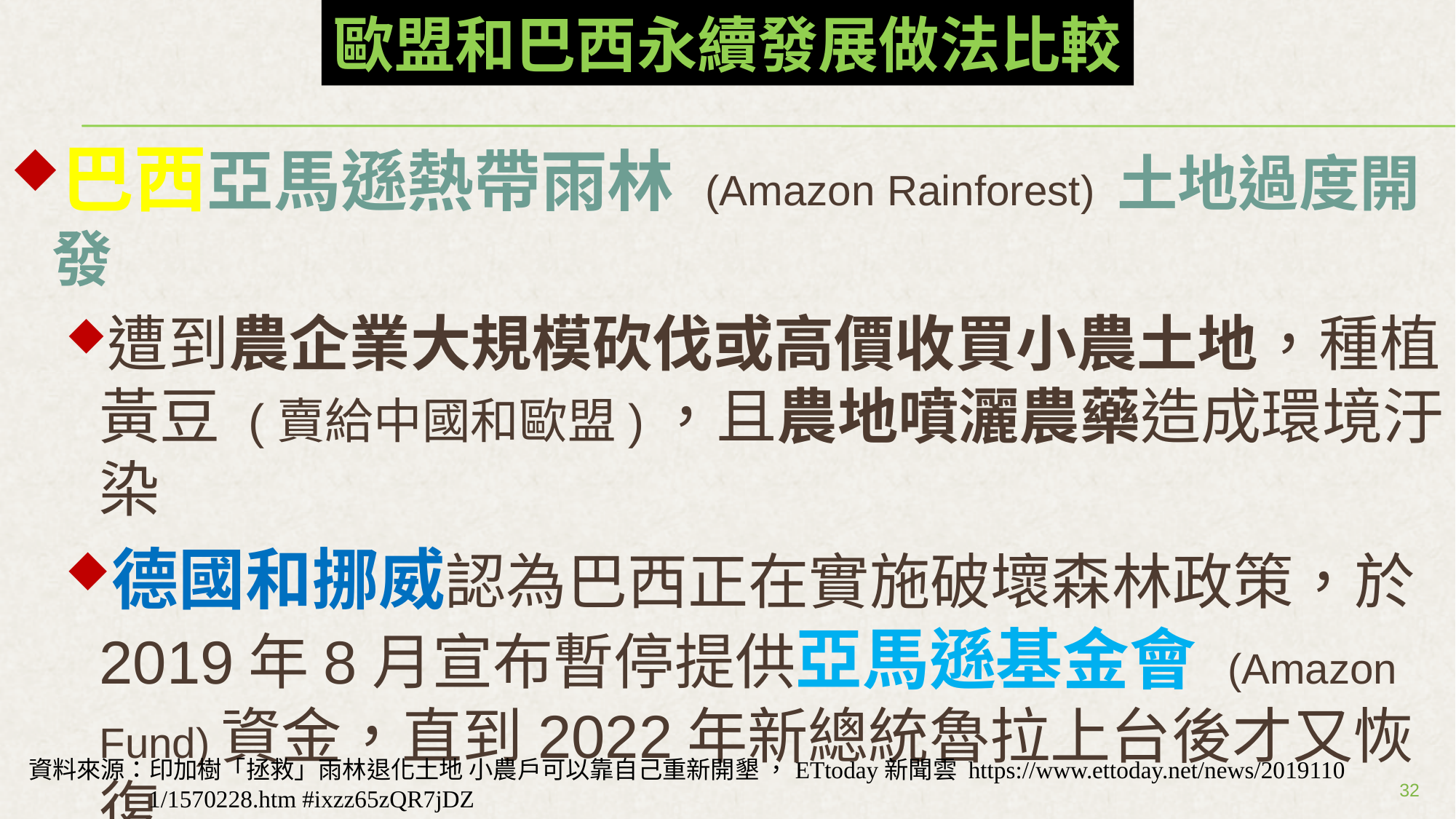

# 歐盟和巴西永續發展做法比較
巴西亞馬遜熱帶雨林 (Amazon Rainforest) 土地過度開發
遭到農企業大規模砍伐或高價收買小農土地，種植黃豆 (賣給中國和歐盟)，且農地噴灑農藥造成環境汙染
德國和挪威認為巴西正在實施破壞森林政策，於2019年8月宣布暫停提供亞馬遜基金會 (Amazon Fund)資金，直到2022年新總統魯拉上台後才又恢復
資料來源：印加樹「拯救」雨林退化土地 小農戶可以靠自己重新開墾 ，ETtoday新聞雲 https://www.ettoday.net/news/2019110
                    1/1570228.htm #ixzz65zQR7jDZ
32